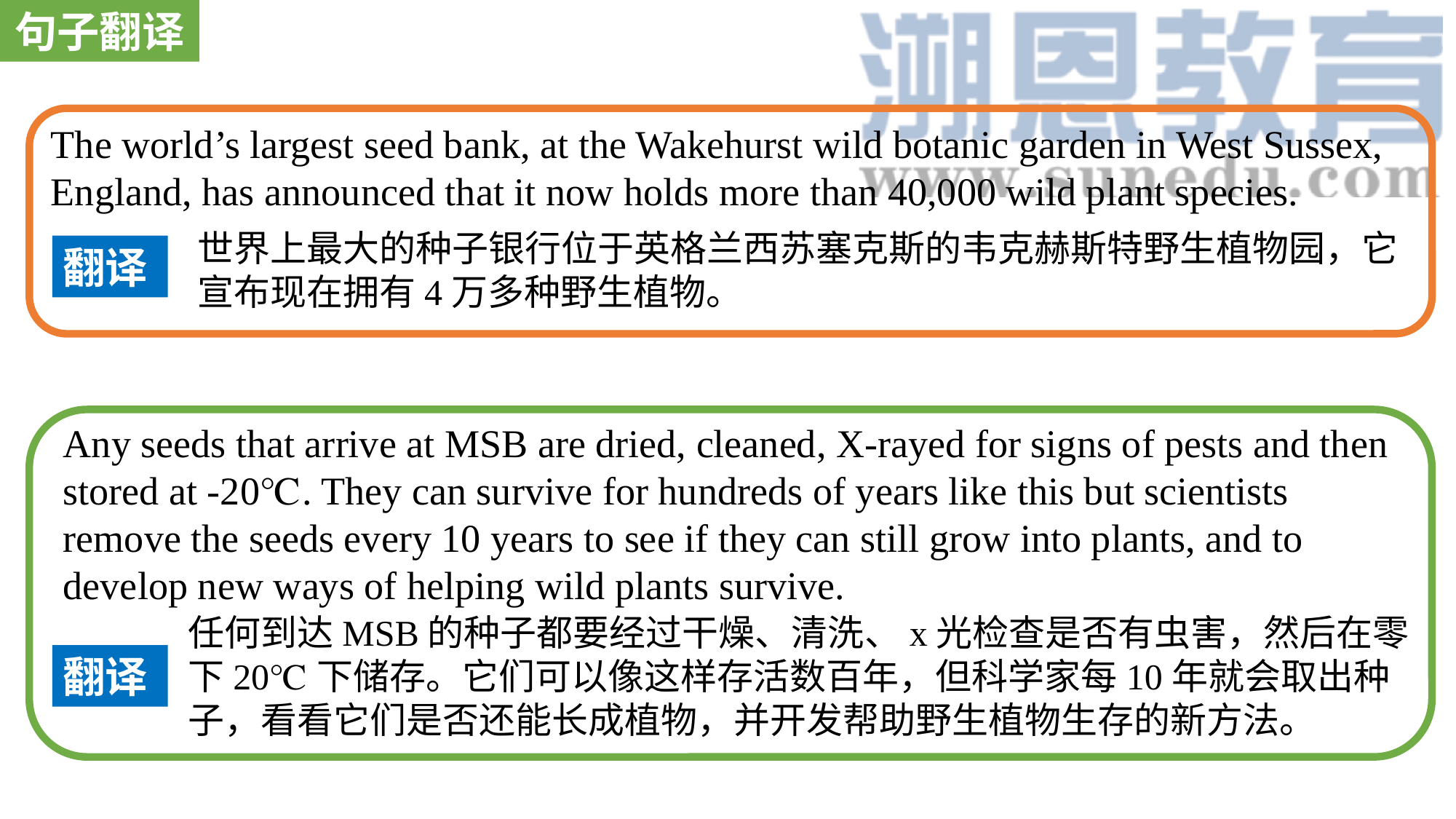

句子翻译

The world’s largest seed bank, at the Wakehurst wild botanic garden in West Sussex, England, has announced that it now holds more than 40,000 wild plant species.
世界上最大的种子银行位于英格兰西苏塞克斯的韦克赫斯特野生植物园，它宣布现在拥有4万多种野生植物。
翻译

Any seeds that arrive at MSB are dried, cleaned, X-rayed for signs of pests and then stored at -20℃. They can survive for hundreds of years like this but scientists remove the seeds every 10 years to see if they can still grow into plants, and to develop new ways of helping wild plants survive.
任何到达MSB的种子都要经过干燥、清洗、x光检查是否有虫害，然后在零下20℃下储存。它们可以像这样存活数百年，但科学家每10年就会取出种子，看看它们是否还能长成植物，并开发帮助野生植物生存的新方法。
翻译